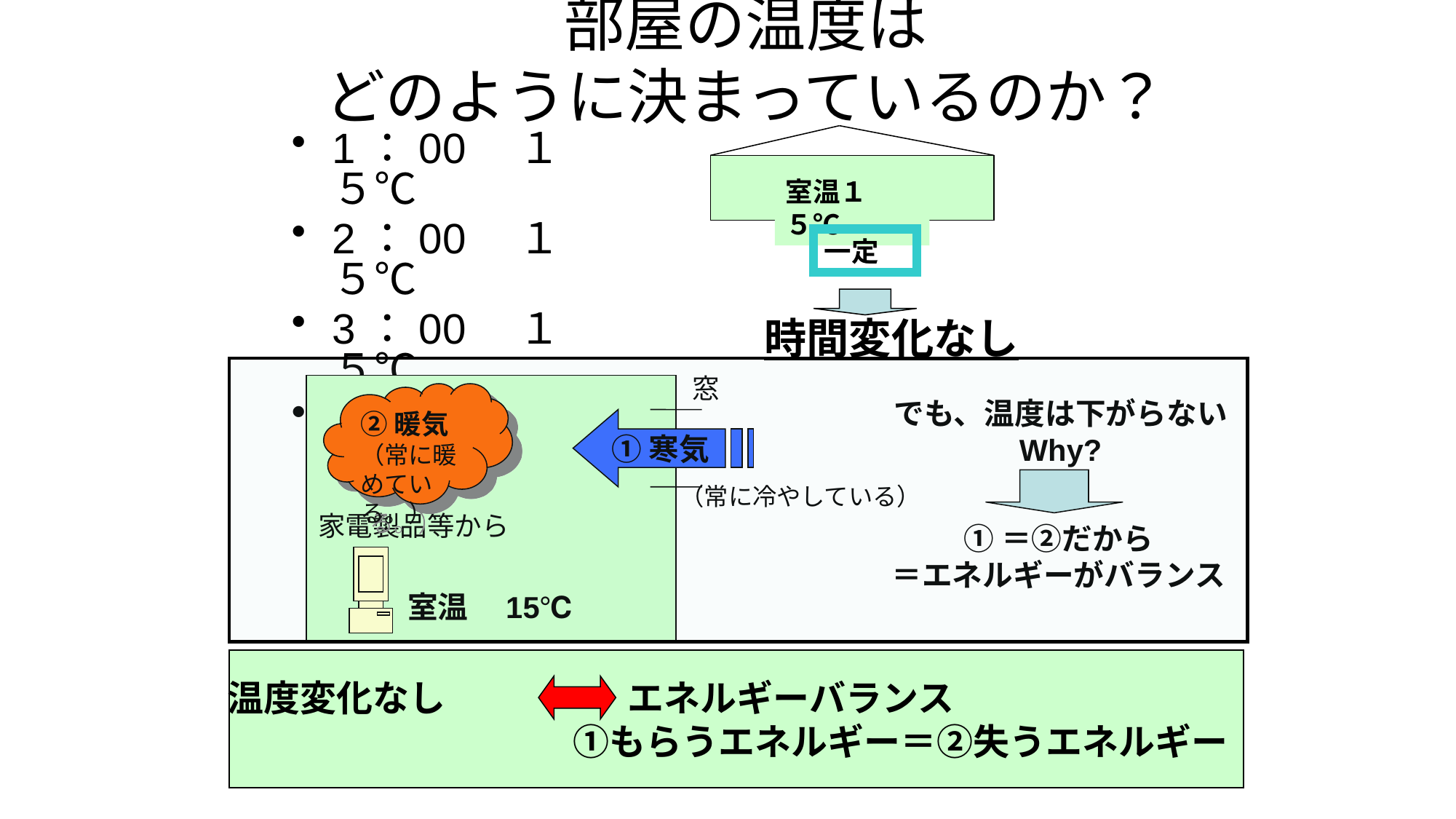

# 部屋の温度は どのように決まっているのか？
1：00　１５℃
2：00　１５℃
3：00　１５℃
4：00　１５℃

室温１５℃
一定

時間変化なし

窓

室温　15℃
でも、温度は下がらない
Why?
②暖気
（常に暖めている。）
①寒気

（常に冷やしている）

家電製品等から
①＝②だから
＝エネルギーがバランス

温度変化なし　　　　　エネルギーバランス
　　　　　　　　　①もらうエネルギー＝②失うエネルギー